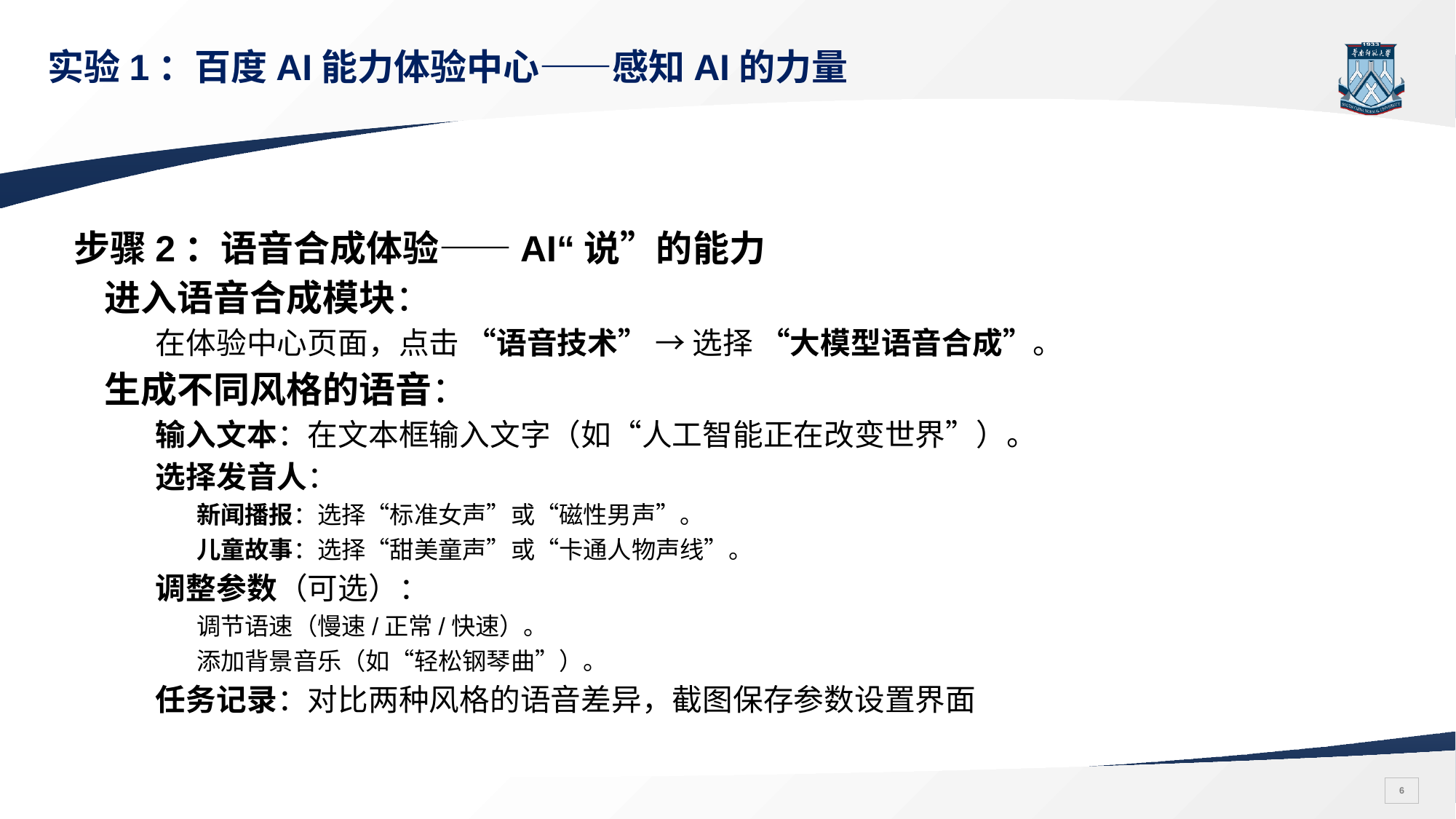

# 实验1：百度AI能力体验中心——感知AI的力量
步骤2：语音合成体验——AI“说”的能力
进入语音合成模块：
在体验中心页面，点击 “语音技术” → 选择 “大模型语音合成”。
生成不同风格的语音：
输入文本：在文本框输入文字（如“人工智能正在改变世界”）。
选择发音人：
新闻播报：选择“标准女声”或“磁性男声”。
儿童故事：选择“甜美童声”或“卡通人物声线”。
调整参数（可选）：
调节语速（慢速/正常/快速）。
添加背景音乐（如“轻松钢琴曲”）。
任务记录：对比两种风格的语音差异，截图保存参数设置界面